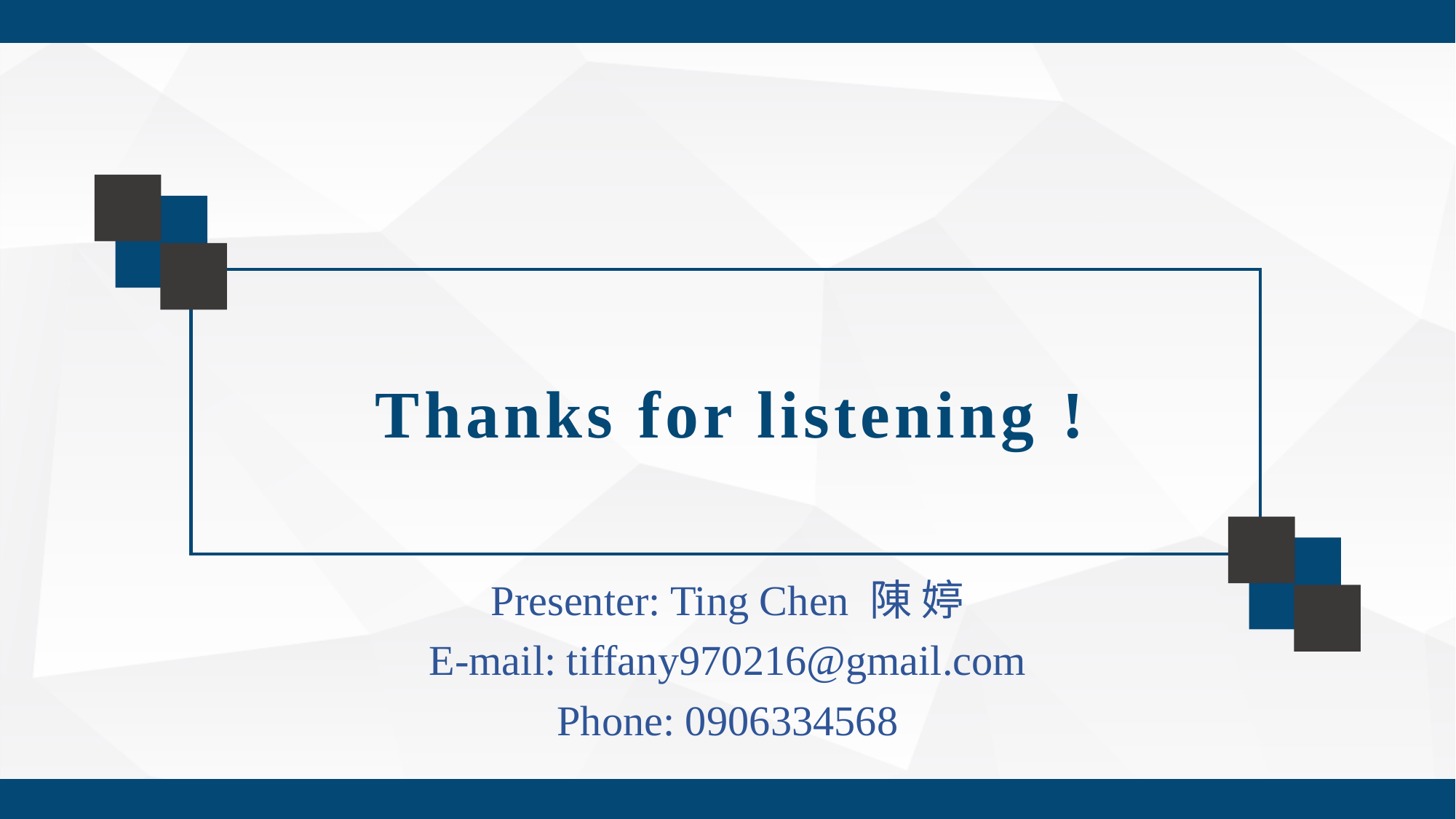

Thanks for listening !

Presenter: Ting Chen 陳 婷
E-mail: tiffany970216@gmail.com
Phone: 0906334568